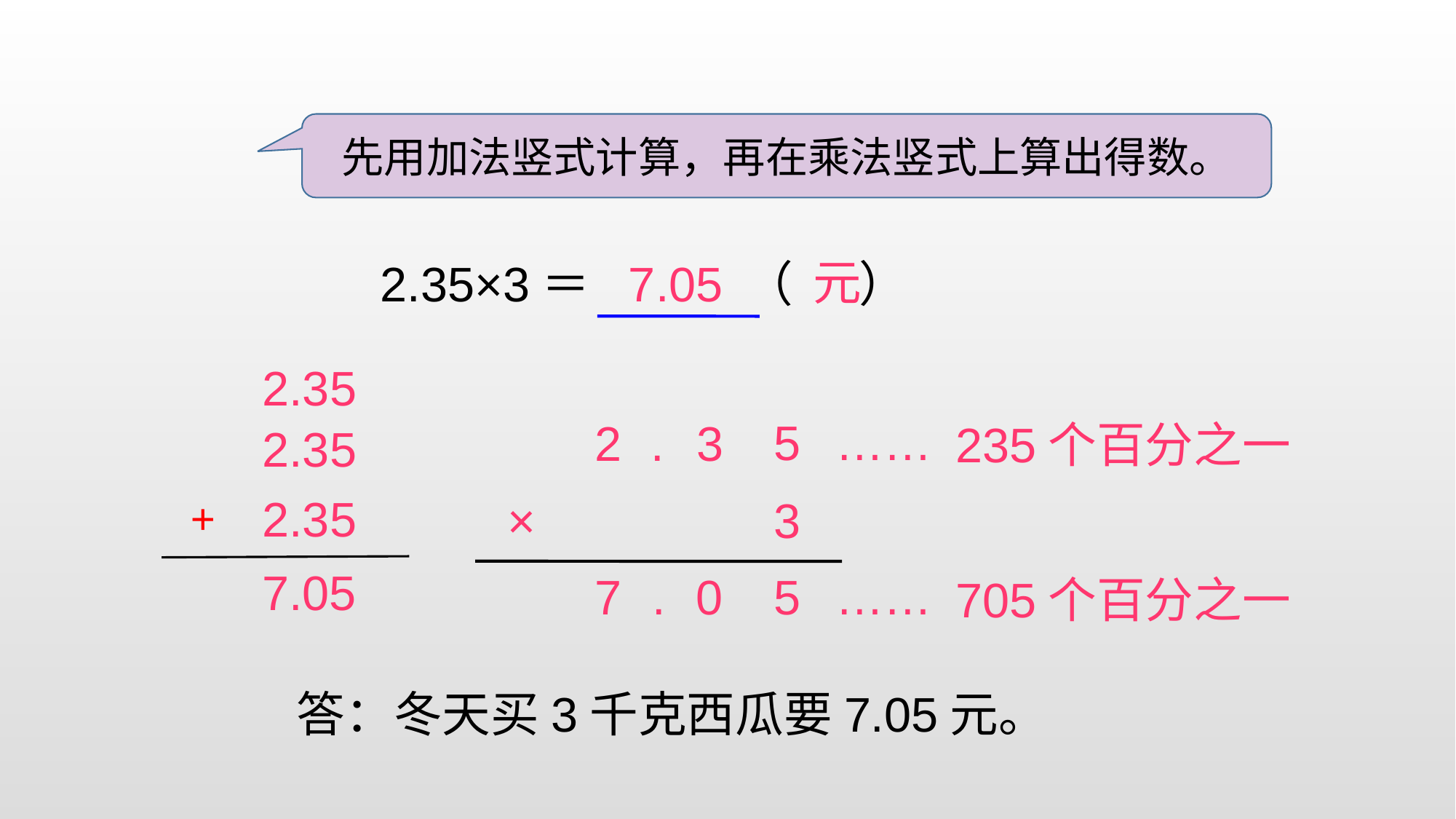

先用加法竖式计算，再在乘法竖式上算出得数。
元
2.35×3＝
（      ）
7.05
2.35
2.35
2.35
+
5
2
.
3
×
3
……
235个百分之一
7.05
7
.
0
5
……
705个百分之一
答：冬天买3千克西瓜要7.05元。